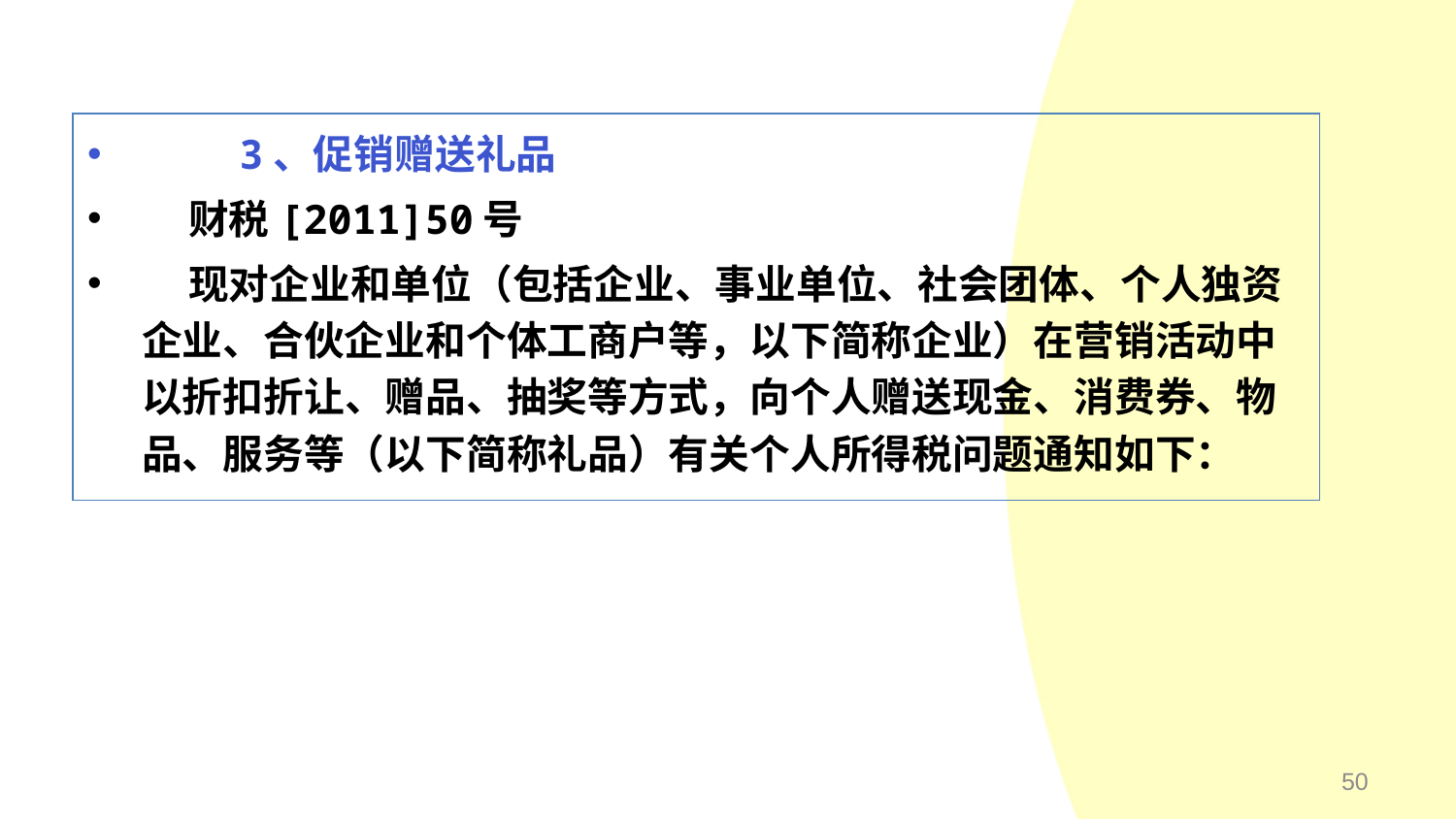

3、促销赠送礼品
    财税[2011]50号
    现对企业和单位（包括企业、事业单位、社会团体、个人独资企业、合伙企业和个体工商户等，以下简称企业）在营销活动中以折扣折让、赠品、抽奖等方式，向个人赠送现金、消费券、物品、服务等（以下简称礼品）有关个人所得税问题通知如下：
50